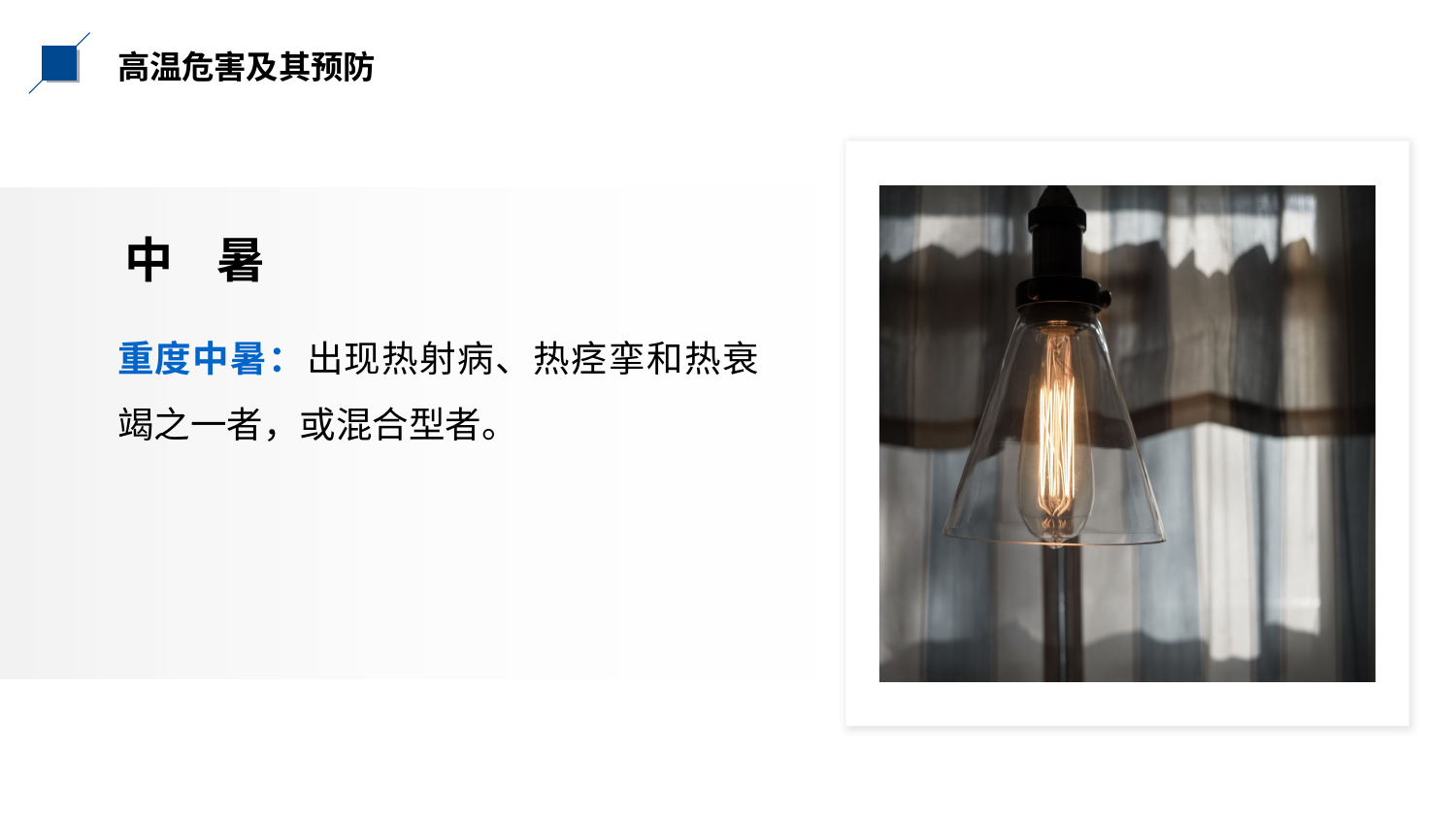

高温危害及其预防

中    暑
重度中暑：出现热射病、热痉挛和热衰竭之一者，或混合型者。